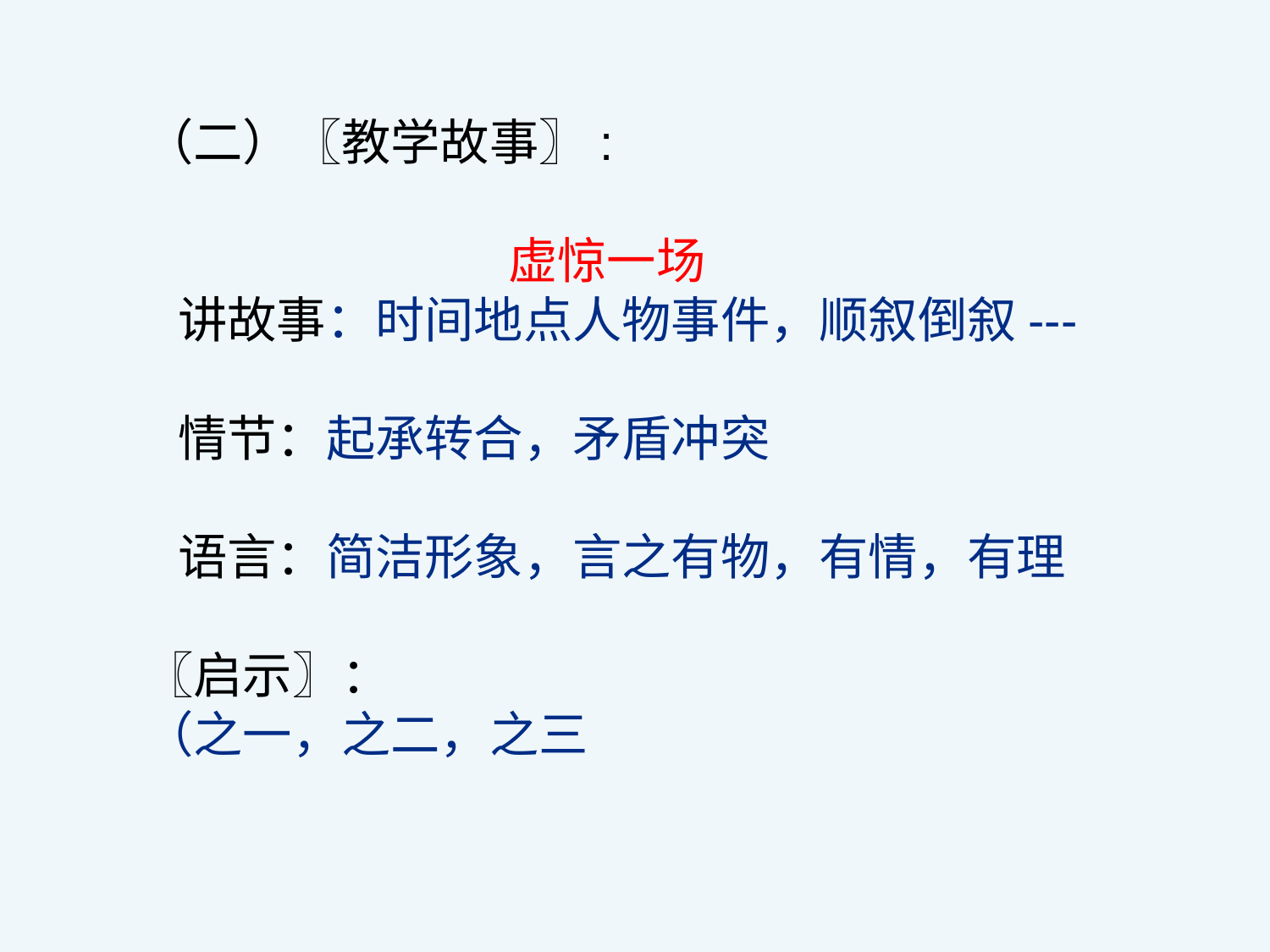

（二）〖教学故事〗:
                                虚惊一场
  讲故事：时间地点人物事件，顺叙倒叙---

  情节：起承转合，矛盾冲突

  语言：简洁形象，言之有物，有情，有理

〖启示〗：
（之一，之二，之三